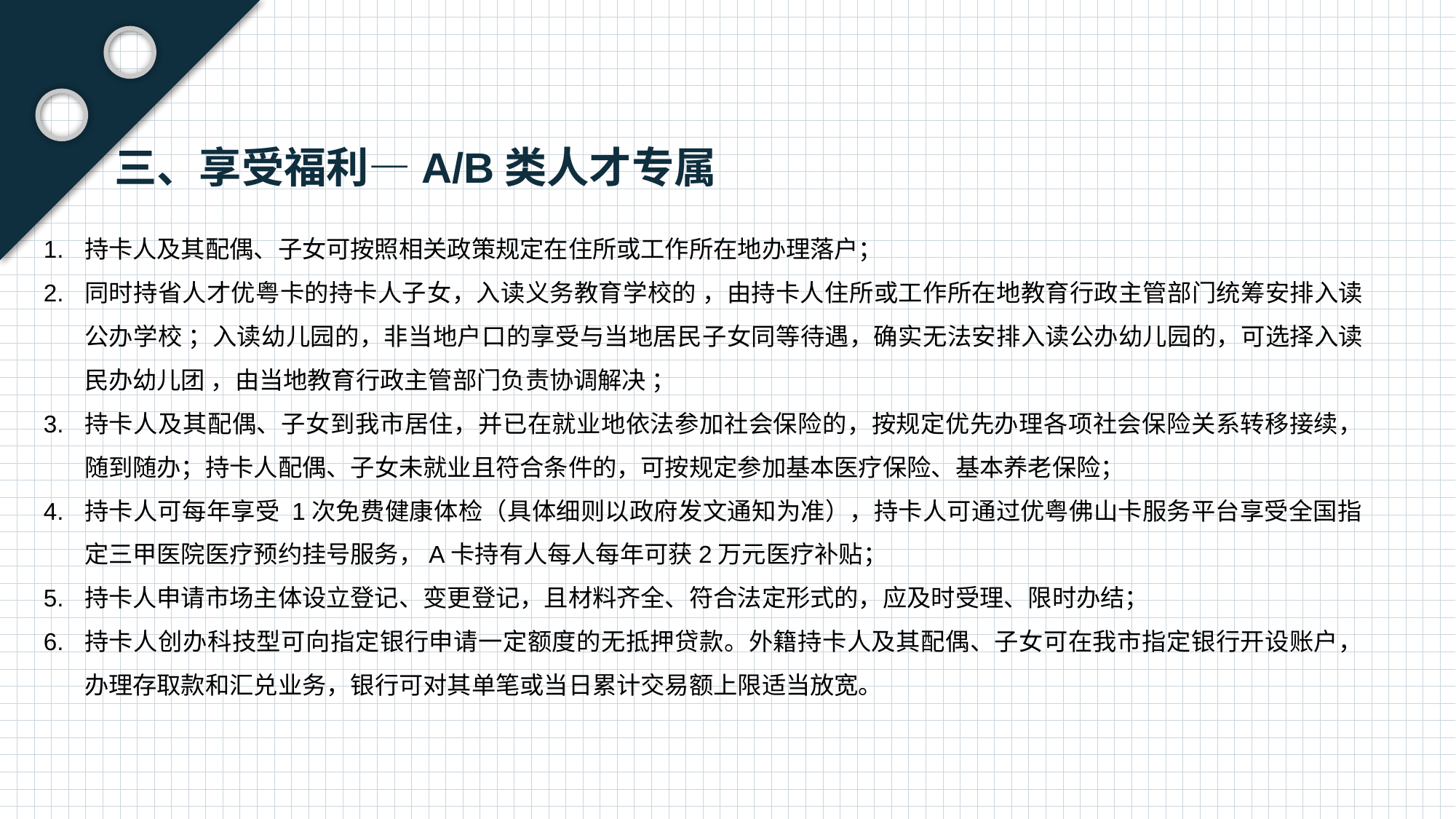

三、享受福利—A/B类人才专属
持卡人及其配偶、子女可按照相关政策规定在住所或工作所在地办理落户；
同时持省人才优粤卡的持卡人子女，入读义务教育学校的 ，由持卡人住所或工作所在地教育行政主管部门统筹安排入读公办学校 ；入读幼儿园的，非当地户口的享受与当地居民子女同等待遇，确实无法安排入读公办幼儿园的，可选择入读民办幼儿团 ，由当地教育行政主管部门负责协调解决 ；
持卡人及其配偶、子女到我市居住，并已在就业地依法参加社会保险的，按规定优先办理各项社会保险关系转移接续，随到随办；持卡人配偶、子女未就业且符合条件的，可按规定参加基本医疗保险、基本养老保险；
持卡人可每年享受 1次免费健康体检（具体细则以政府发文通知为准），持卡人可通过优粤佛山卡服务平台享受全国指定三甲医院医疗预约挂号服务，A卡持有人每人每年可获2万元医疗补贴；
持卡人申请市场主体设立登记、变更登记，且材料齐全、符合法定形式的，应及时受理、限时办结；
持卡人创办科技型可向指定银行申请一定额度的无抵押贷款。外籍持卡人及其配偶、子女可在我市指定银行开设账户，办理存取款和汇兑业务，银行可对其单笔或当日累计交易额上限适当放宽。